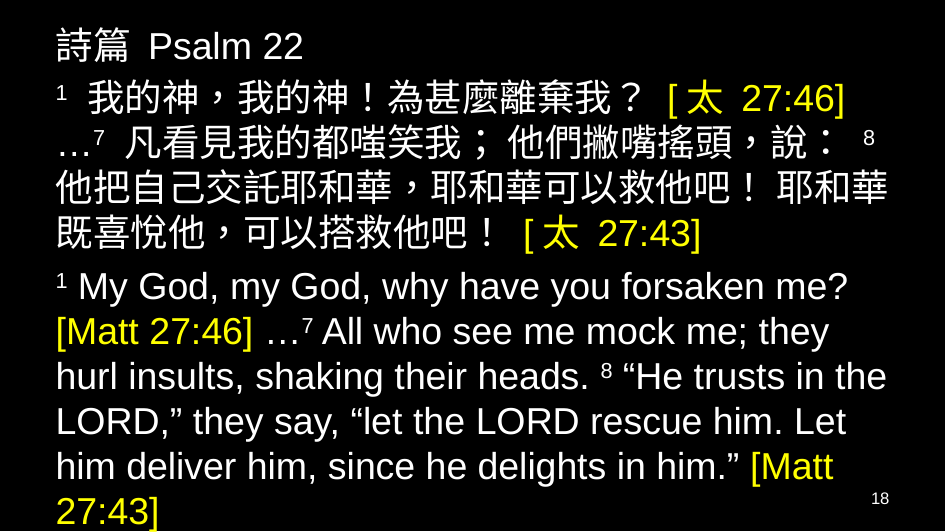

詩篇 Psalm 22
1 我的神，我的神！為甚麼離棄我？ [太 27:46] …7 凡看見我的都嗤笑我； 他們撇嘴搖頭，說： 8 他把自己交託耶和華，耶和華可以救他吧！ 耶和華既喜悅他，可以搭救他吧！ [太 27:43]
1 My God, my God, why have you forsaken me? [Matt 27:46] …7 All who see me mock me; they hurl insults, shaking their heads. 8 “He trusts in the Lord,” they say, “let the Lord rescue him. Let him deliver him, since he delights in him.” [Matt 27:43]
18